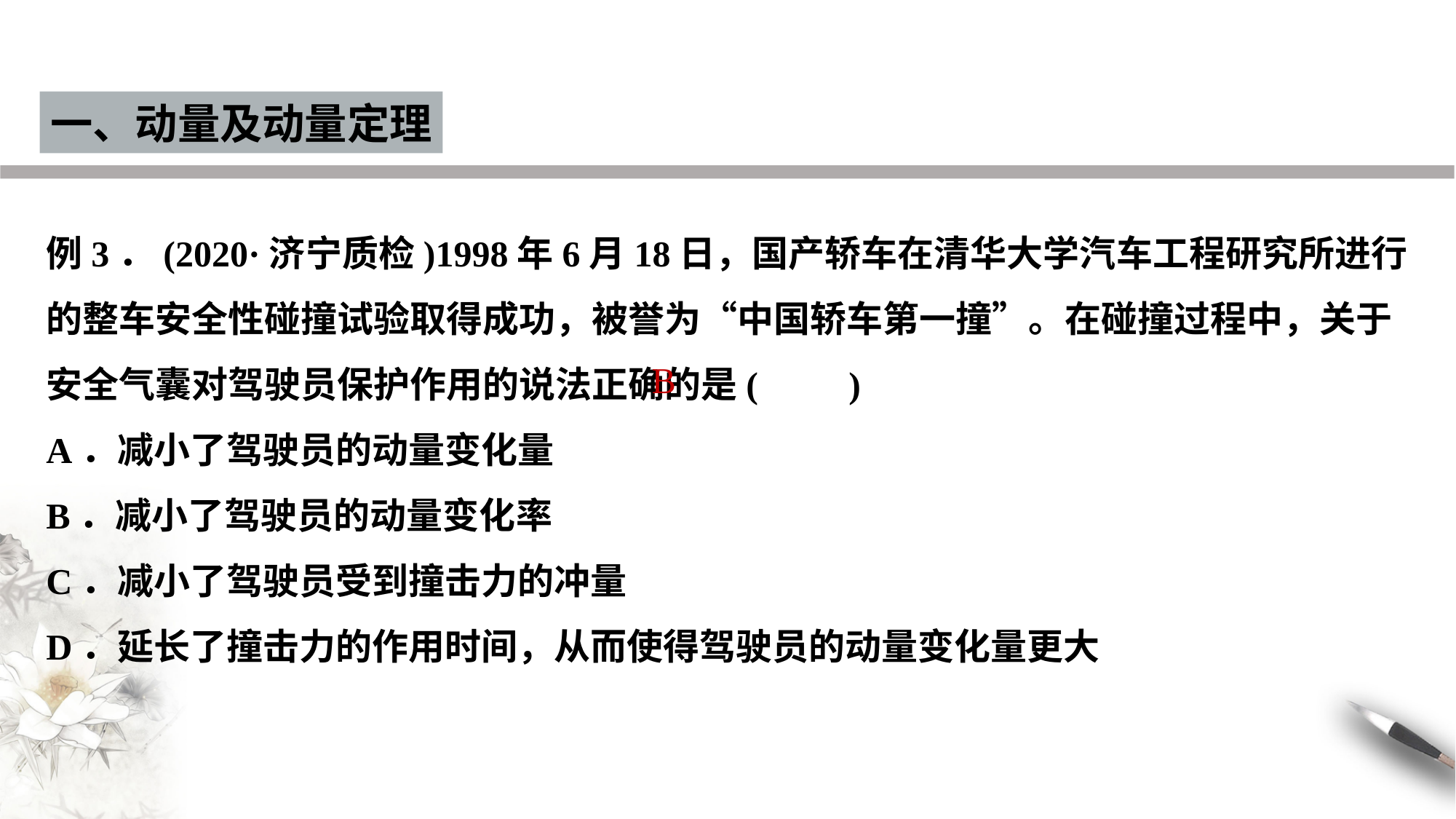

一、动量及动量定理

例3．(2020·济宁质检)1998年6月18日，国产轿车在清华大学汽车工程研究所进行的整车安全性碰撞试验取得成功，被誉为“中国轿车第一撞”。在碰撞过程中，关于安全气囊对驾驶员保护作用的说法正确的是(　　)
A．减小了驾驶员的动量变化量
B．减小了驾驶员的动量变化率
C．减小了驾驶员受到撞击力的冲量
D．延长了撞击力的作用时间，从而使得驾驶员的动量变化量更大
B